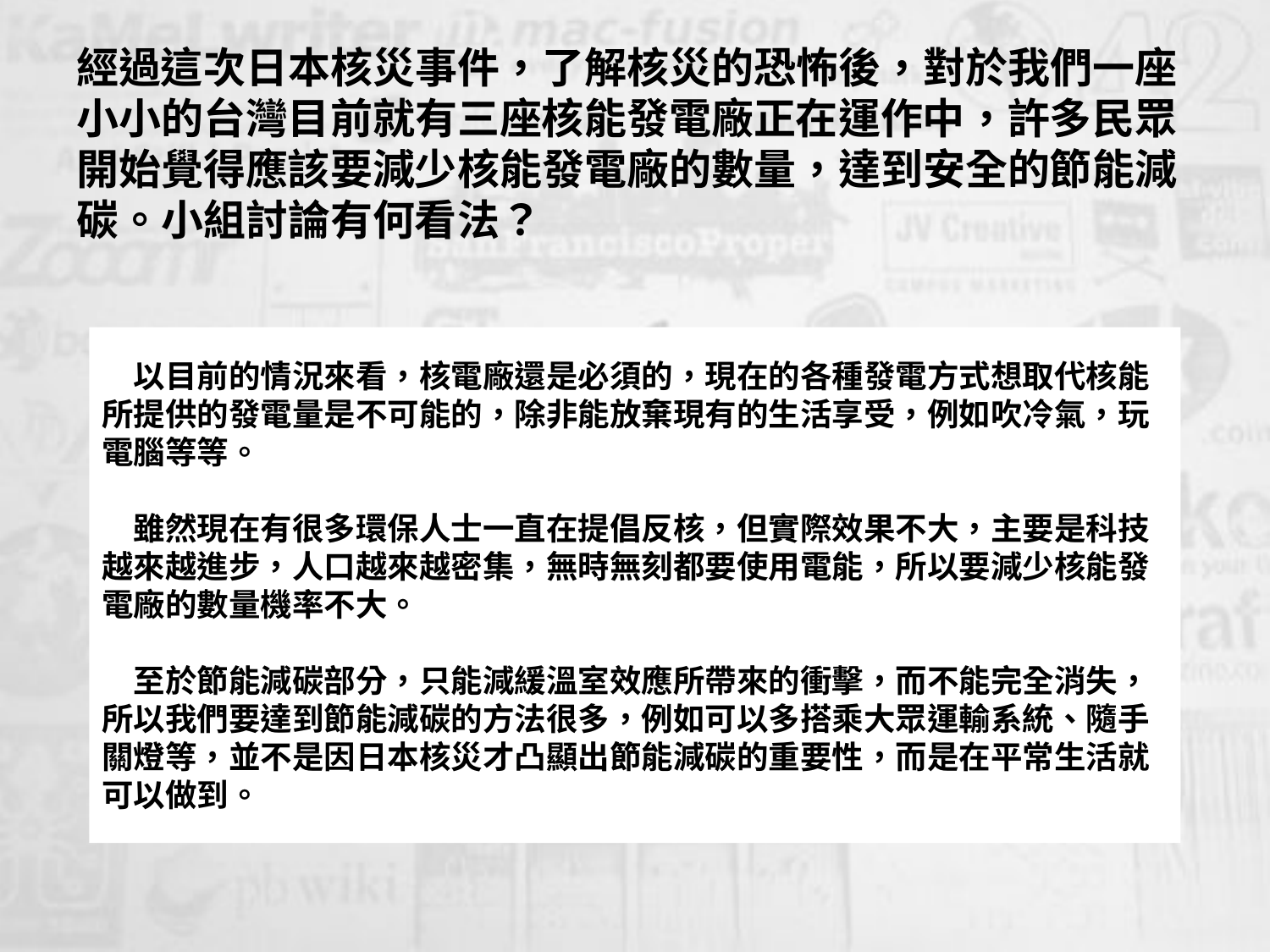

# 經過這次日本核災事件，了解核災的恐怖後，對於我們一座小小的台灣目前就有三座核能發電廠正在運作中，許多民眾開始覺得應該要減少核能發電廠的數量，達到安全的節能減碳。小組討論有何看法？

　以目前的情況來看，核電廠還是必須的，現在的各種發電方式想取代核能所提供的發電量是不可能的，除非能放棄現有的生活享受，例如吹冷氣，玩電腦等等。

　雖然現在有很多環保人士一直在提倡反核，但實際效果不大，主要是科技越來越進步，人口越來越密集，無時無刻都要使用電能，所以要減少核能發電廠的數量機率不大。

　至於節能減碳部分，只能減緩溫室效應所帶來的衝擊，而不能完全消失，所以我們要達到節能減碳的方法很多，例如可以多搭乘大眾運輸系統、隨手關燈等，並不是因日本核災才凸顯出節能減碳的重要性，而是在平常生活就可以做到。